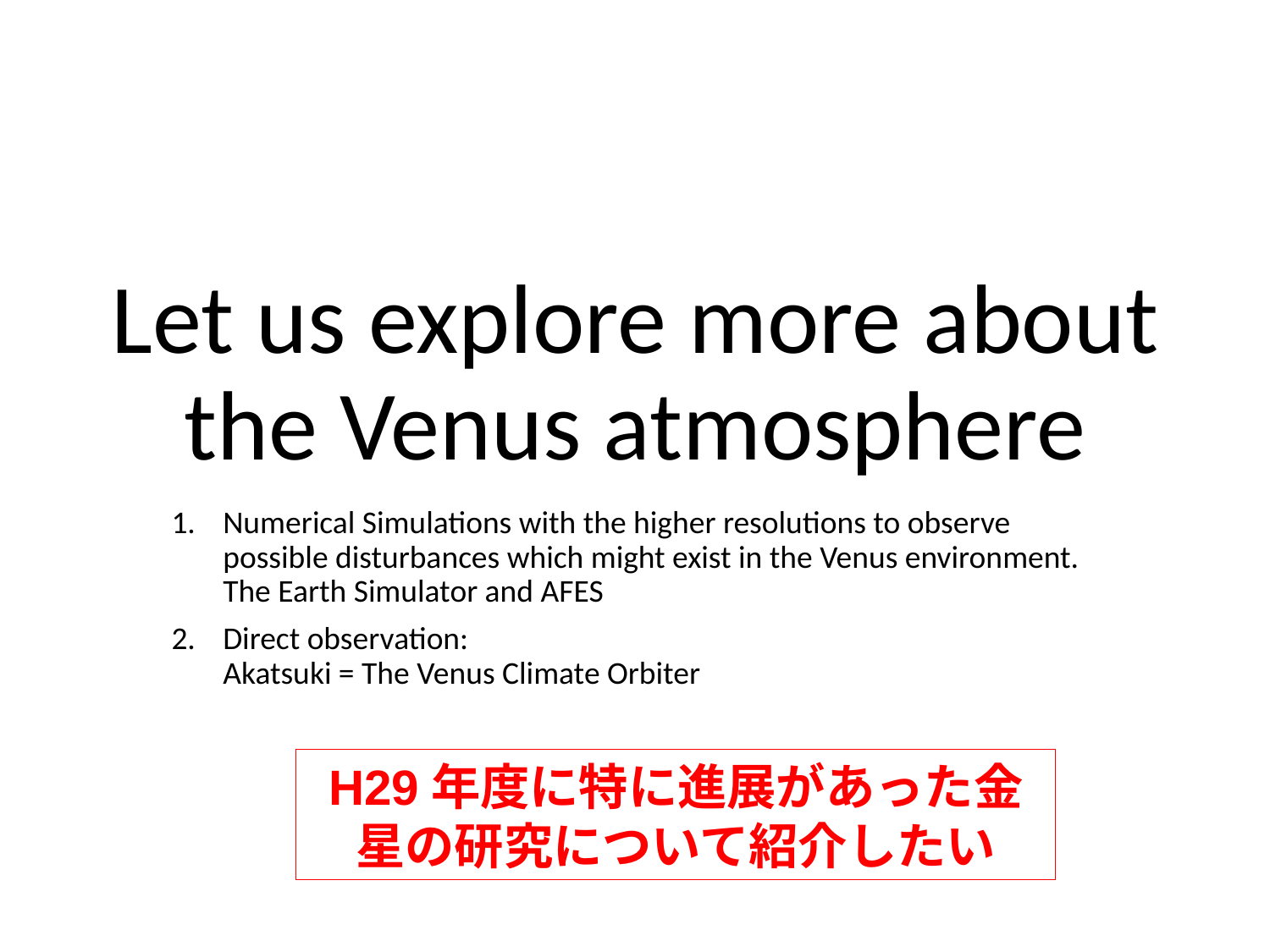

# Let us explore more about the Venus atmosphere
Numerical Simulations with the higher resolutions to observe possible disturbances which might exist in the Venus environment.
The Earth Simulator and AFES
Direct observation:
Akatsuki = The Venus Climate Orbiter
H29年度に特に進展があった金星の研究について紹介したい